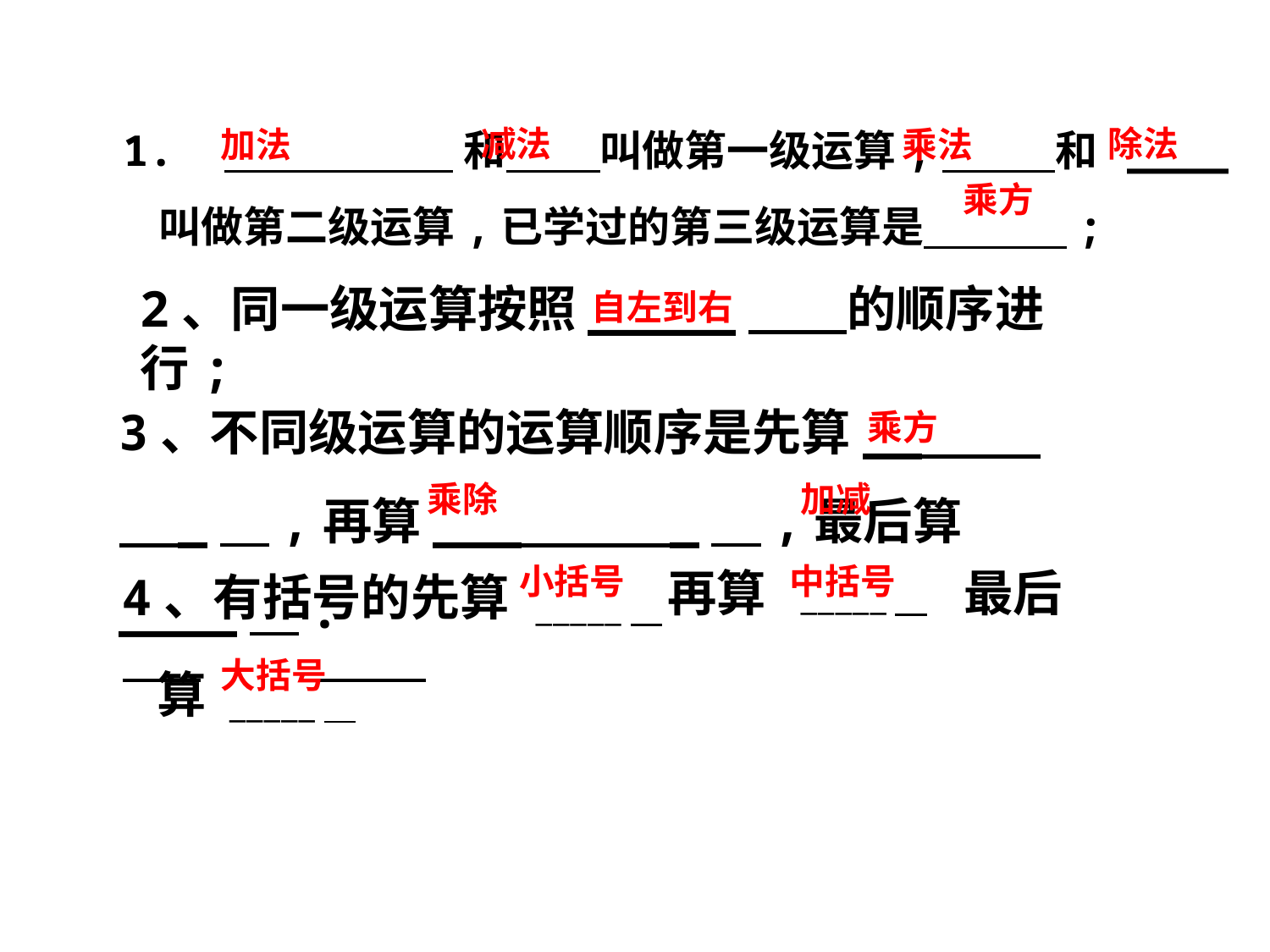

1.           和　　 叫做第一级运算,　　   和  ____  叫做第二级运算,已学过的第三级运算是               ;
减法
除法
加法
乘法
乘方
2、同一级运算按照_____　　的顺序进行;
自左到右
3、不同级运算的运算顺序是先算__       _　,再算___     _　,最后算____　.
乘方
乘除
加减
小括号
中括号
再算
最后
4、有括号的先算
_____
_____
大括号
算
_____